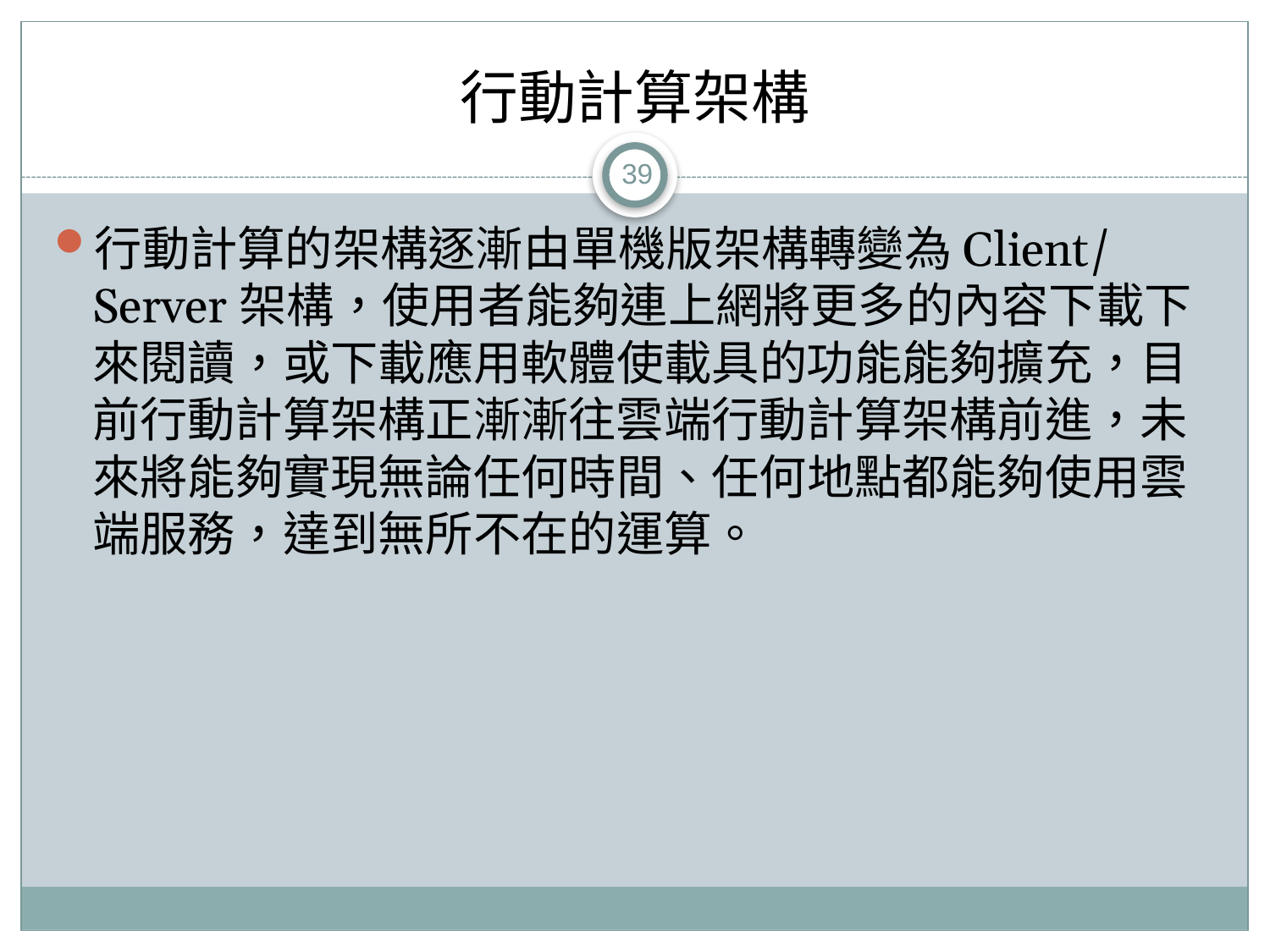

# 行動計算架構
39
行動計算的架構逐漸由單機版架構轉變為Client/Server架構，使用者能夠連上網將更多的內容下載下來閱讀，或下載應用軟體使載具的功能能夠擴充，目前行動計算架構正漸漸往雲端行動計算架構前進，未來將能夠實現無論任何時間、任何地點都能夠使用雲端服務，達到無所不在的運算。